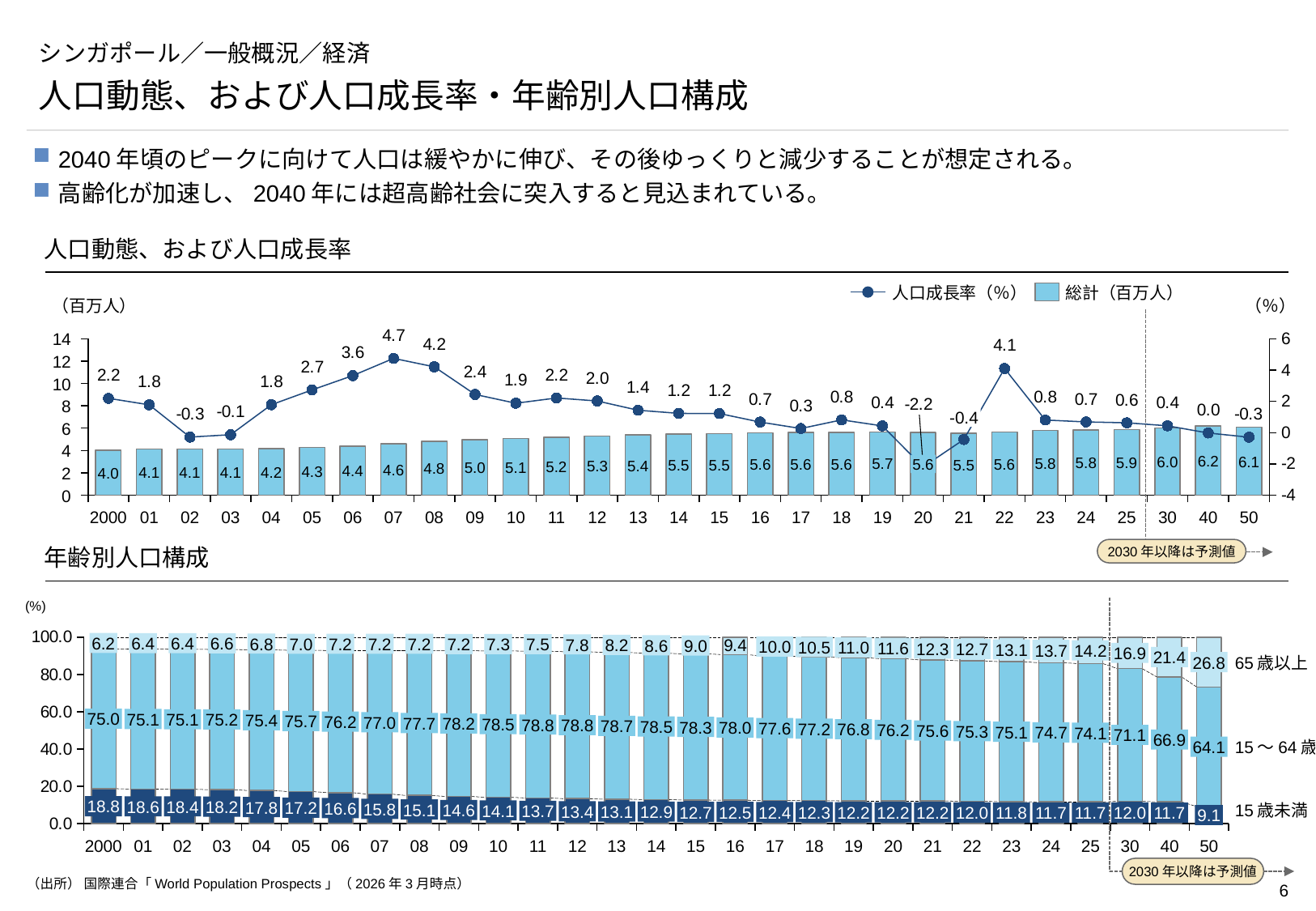

# シンガポール／一般概況／経済
人口動態、および人口成長率・年齢別人口構成
2040年頃のピークに向けて人口は緩やかに伸び、その後ゆっくりと減少することが想定される。
高齢化が加速し、2040年には超高齢社会に突入すると見込まれている。
人口動態、および人口成長率
人口成長率（％）
総計（百万人）

（百万人）
（％）

### Chart

| Category |  |  |
|---|---|---|
2030年以降は予測値
14
12
10
8
-0.4
6
4
6.2
6.1
6.0
5.9
5.8
5.8
5.7
5.6
5.6
5.6
5.6
5.6
5.5
5.5
5.5
5.4
5.3
5.2
5.1
5.0
4.8
4.6
4.4
4.3
2
4.2
4.1
4.1
4.1
4.0
0
2000
01
02
03
04
05
06
07
08
09
10
11
12
13
14
15
16
17
18
19
20
21
22
23
24
25
30
40
50
年齢別人口構成
(%)

2030年以降は予測値

### Chart

| Category |  |  |  |
|---|---|---|---|
6.2
6.4
6.4
6.6
6.8
7.0
7.2
7.2
7.2
7.2
7.3
7.5
7.8
8.2
8.6
9.0
10.0
10.5
11.0
11.6
12.3
12.7
13.1
13.7
14.2
16.9
21.4
26.8
65歳以上
75.0
75.1
75.1
75.2
75.4
75.7
76.2
77.0
77.7
78.2
78.5
78.8
78.8
78.7
78.5
78.3
78.0
77.6
77.2
76.8
76.2
75.6
75.3
75.1
74.7
74.1
71.1
66.9
64.1
15～64歳
18.8
18.6
18.4
18.2
17.8
17.2
16.6
15.8
15.1
14.6
15歳未満
14.1
13.7
13.4
13.1
12.9
12.7
12.5
12.4
12.3
12.2
12.2
12.2
12.0
12.0
11.8
11.7
11.7
11.7
9.1
2000
01
02
03
04
05
06
07
08
09
10
11
12
13
14
15
16
17
18
19
20
21
22
23
24
25
30
40
50
（出所） 国際連合「World Population Prospects」（2026年3月時点）